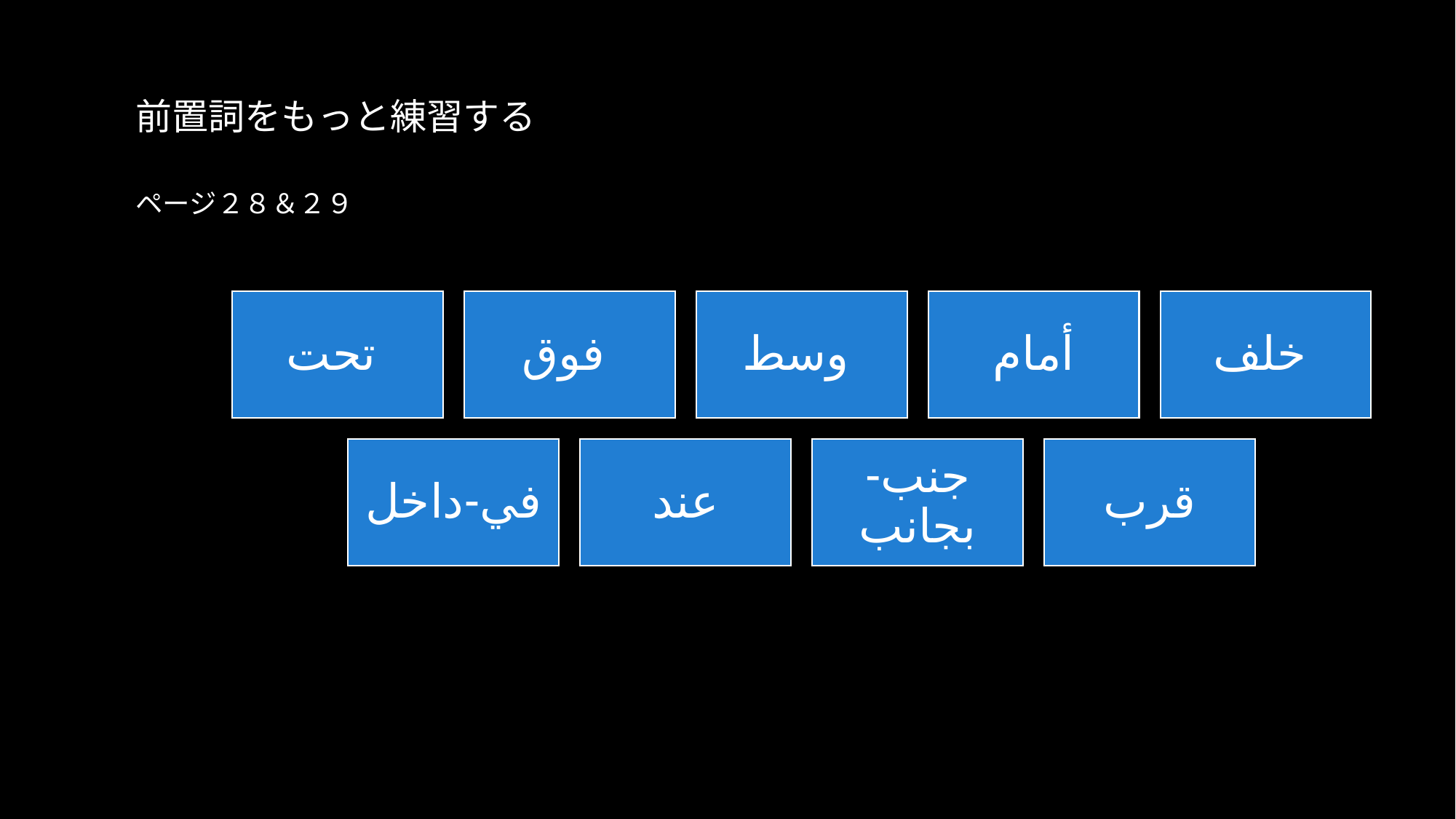

前置詞をもっと練習する
ページ２８＆２９
تحت
فوق
وسط
أمام
خلف
في-داخل
عند
جنب-بجانب
قرب